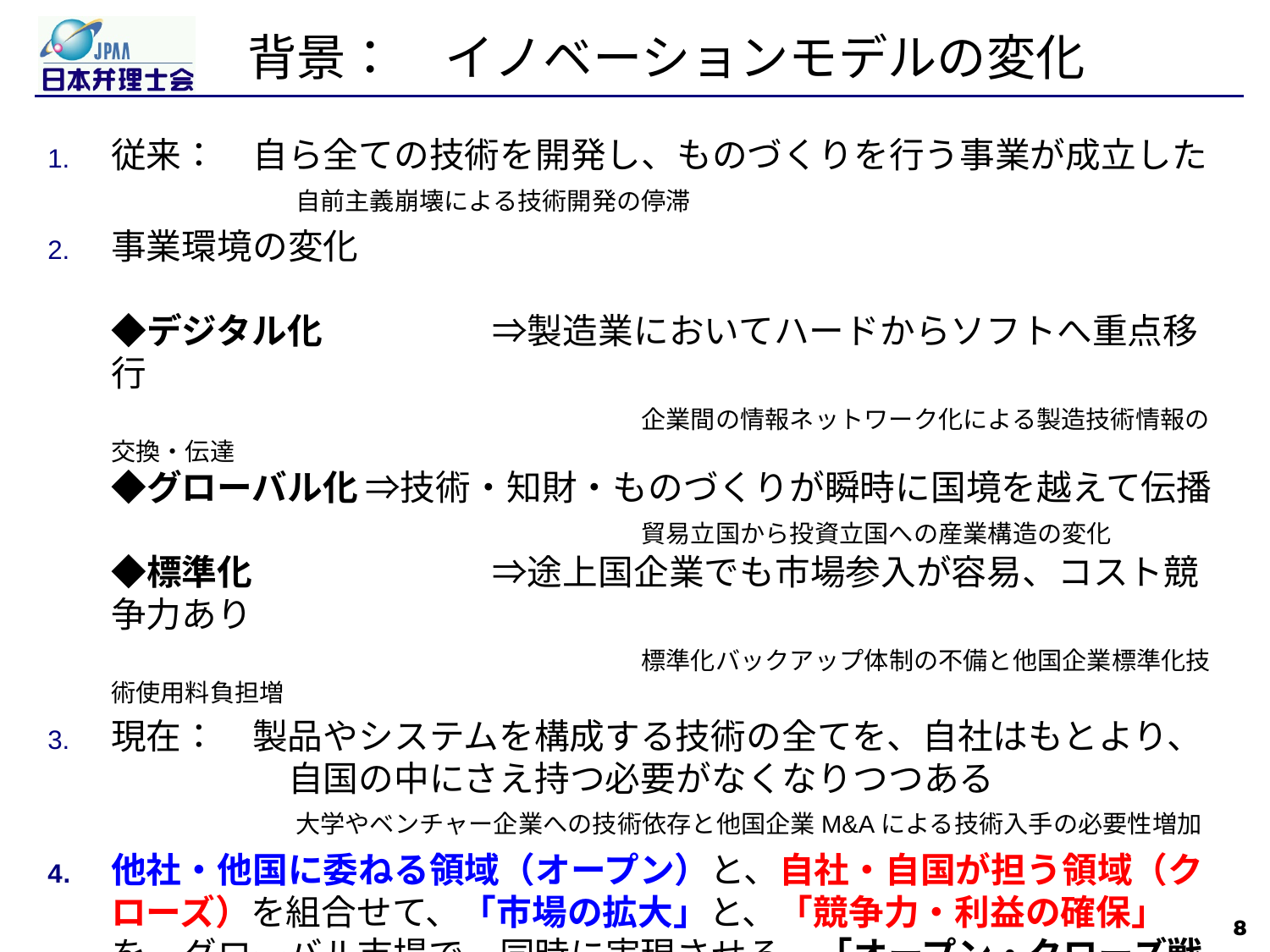

# 背景：　イノベーションモデルの変化
従来：　自ら全ての技術を開発し、ものづくりを行う事業が成立した
　　　　　 自前主義崩壊による技術開発の停滞
事業環境の変化
◆デジタル化		⇒製造業においてハードからソフトへ重点移行
　　　　　　　　　　　　　　　企業間の情報ネットワーク化による製造技術情報の交換・伝達
◆グローバル化	⇒技術・知財・ものづくりが瞬時に国境を越えて伝播
　　　　　　　　　　　　　　　貿易立国から投資立国への産業構造の変化
◆標準化		⇒途上国企業でも市場参入が容易、コスト競争力あり
　　　　　　　　　　　　　　　標準化バックアップ体制の不備と他国企業標準化技術使用料負担増
現在：　製品やシステムを構成する技術の全てを、自社はもとより、
　　　　　自国の中にさえ持つ必要がなくなりつつある
　　　　　 大学やベンチャー企業への技術依存と他国企業M&Aによる技術入手の必要性増加
他社・他国に委ねる領域（オープン）と、自社・自国が担う領域（クローズ）を組合せて、「市場の拡大」と、「競争力・利益の確保」を、グローバル市場で　同時に実現させる、「オープン・クローズ戦略」が必要になってきた

8